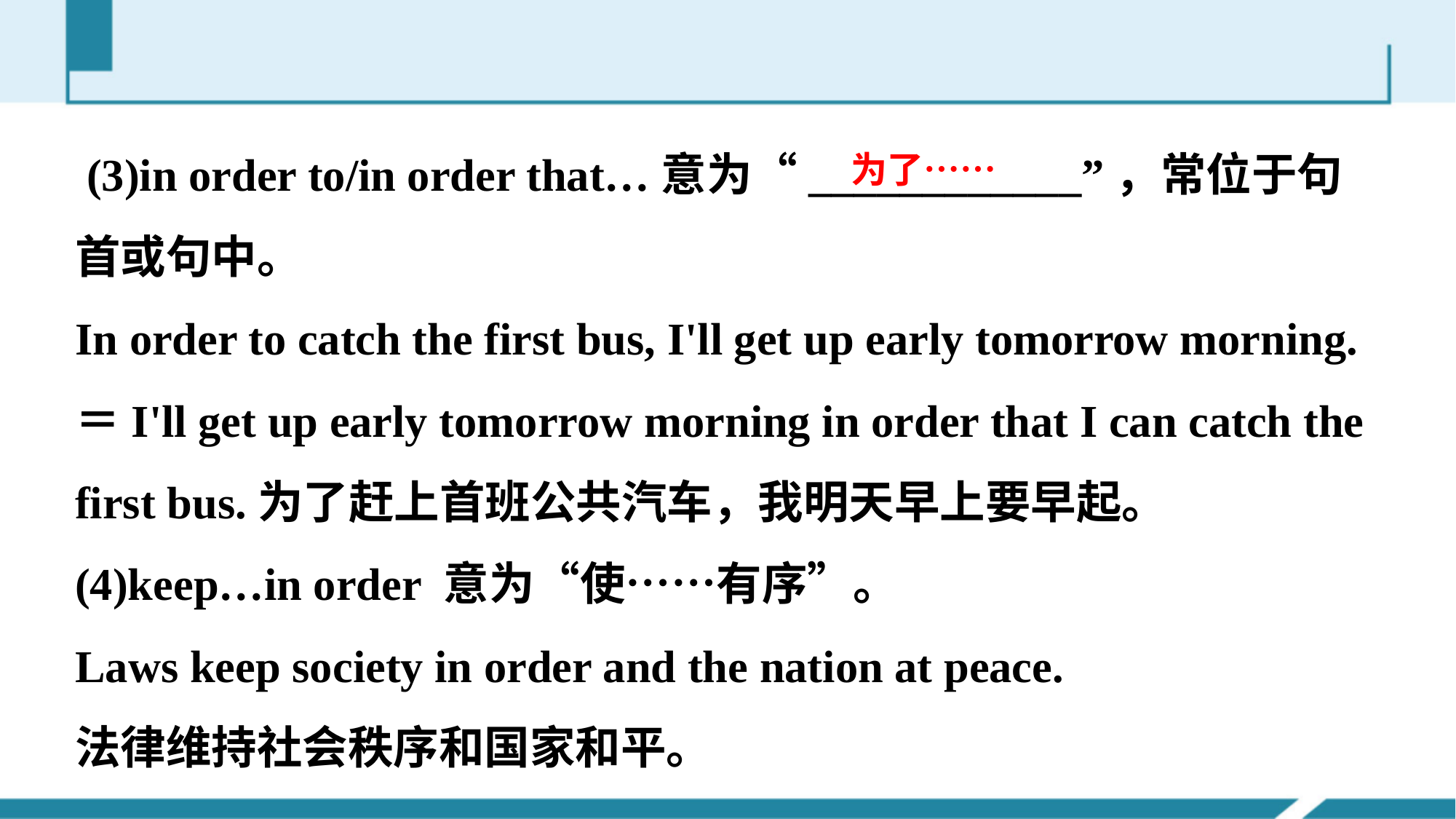

(3)in order to/in order that…意为“____________”，常位于句首或句中。
In order to catch the first bus, I'll get up early tomorrow morning.
＝I'll get up early tomorrow morning in order that I can catch the first bus.为了赶上首班公共汽车，我明天早上要早起。
(4)keep…in order 意为“使……有序”。
Laws keep society in order and the nation at peace.
法律维持社会秩序和国家和平。
为了……